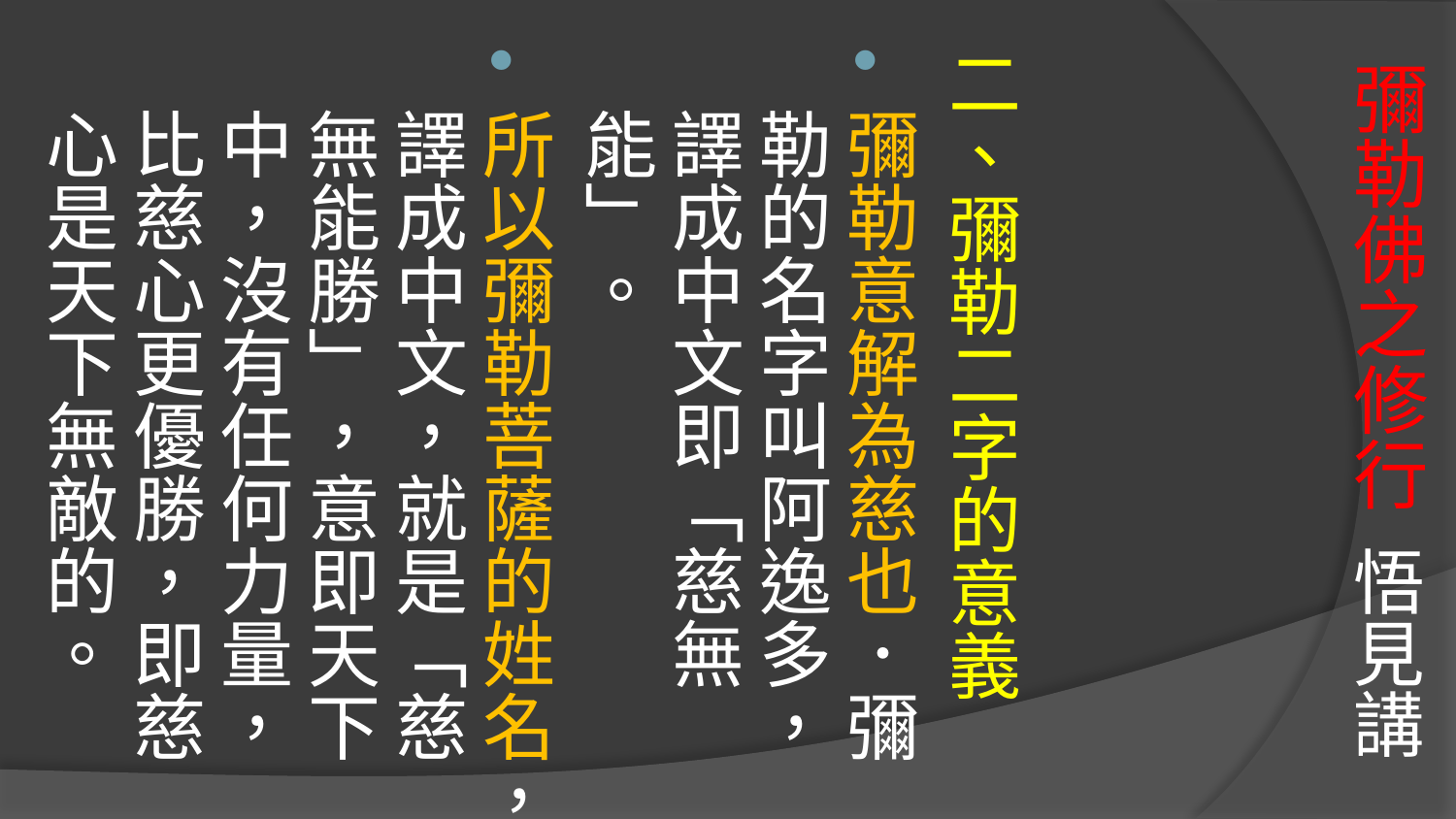

二、彌勒二字的意義
彌勒意解為慈也．彌勒的名字叫阿逸多，譯成中文即「慈無能」。
所以彌勒菩薩的姓名，譯成中文，就是「慈無能勝」，意即天下中，沒有任何力量，比慈心更優勝，即慈心是天下無敵的。
# 彌勒佛之修行  悟見講